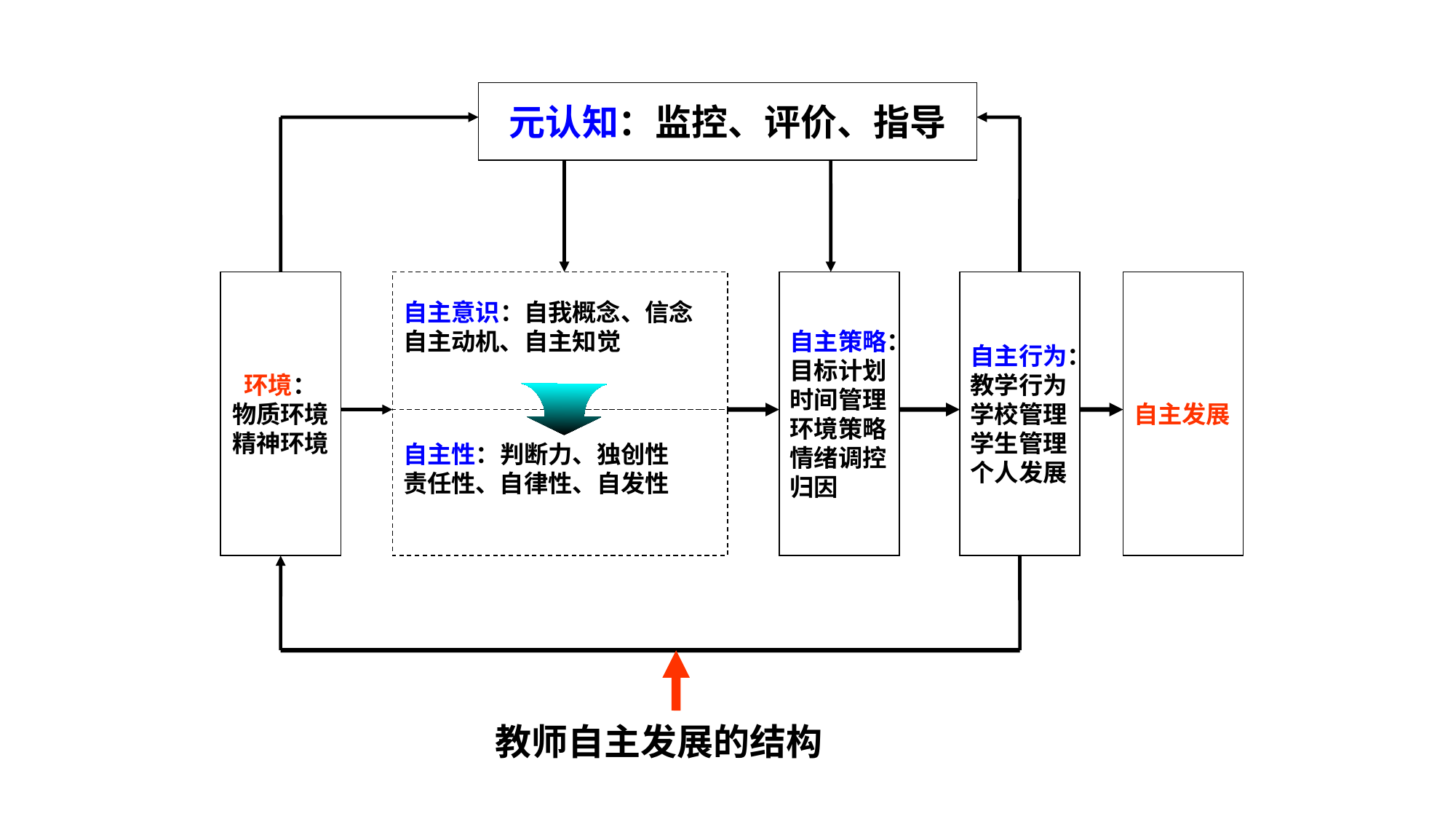

元认知：监控、评价、指导

环境：
物质环境
精神环境
自主意识：自我概念、信念
自主动机、自主知觉

自主策略：
目标计划
时间管理
环境策略
情绪调控
归因
自主行为：
教学行为
学校管理
学生管理
个人发展
自主发展

自主性：判断力、独创性
责任性、自律性、自发性

教师自主发展的结构